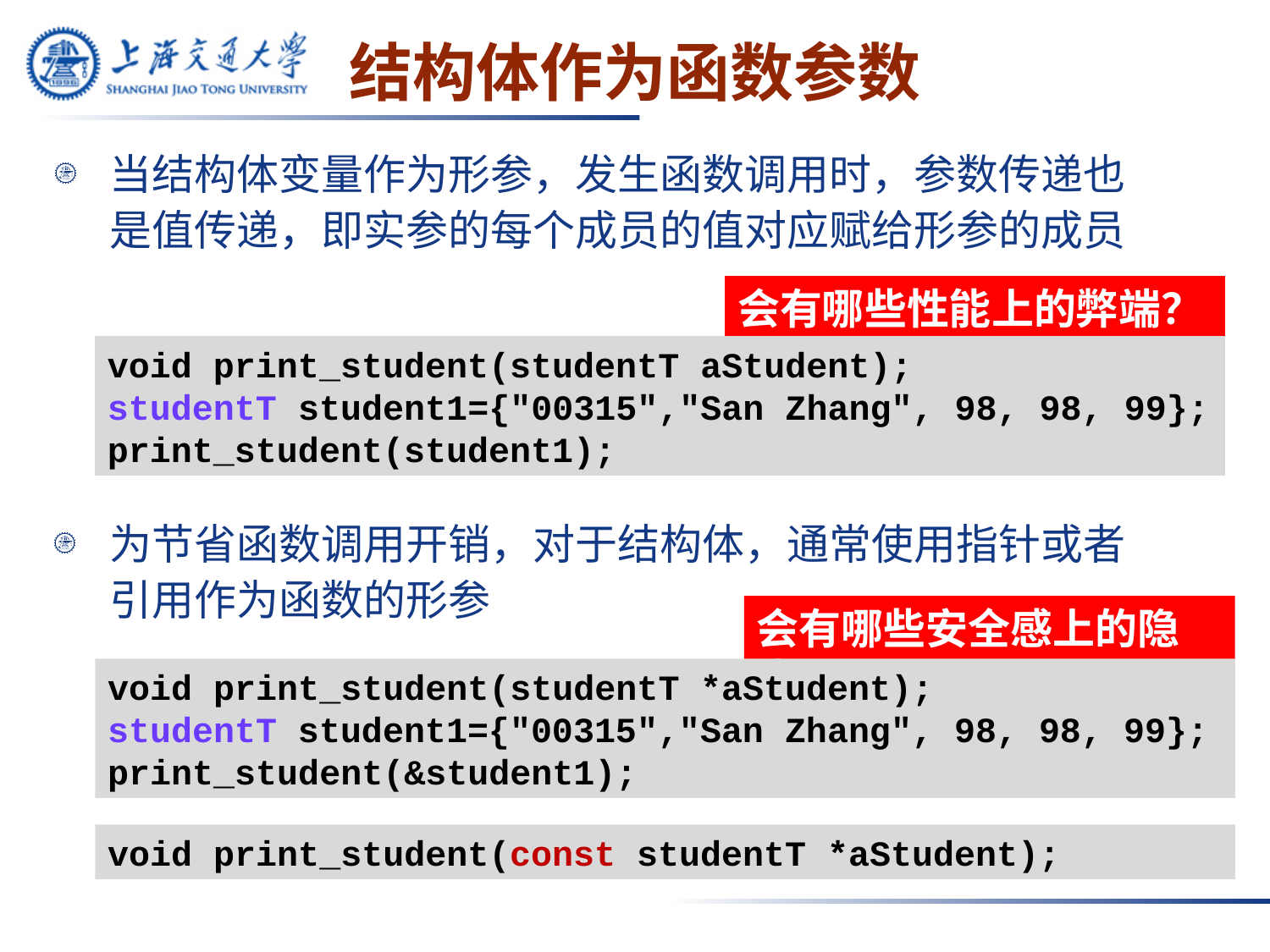

# 结构体作为函数参数
当结构体变量作为形参，发生函数调用时，参数传递也是值传递，即实参的每个成员的值对应赋给形参的成员
会有哪些性能上的弊端？
void print_student(studentT aStudent);
studentT student1={"00315","San Zhang", 98, 98, 99};
print_student(student1);
为节省函数调用开销，对于结构体，通常使用指针或者引用作为函数的形参
会有哪些安全感上的隐患？
void print_student(studentT *aStudent);
studentT student1={"00315","San Zhang", 98, 98, 99};
print_student(&student1);
void print_student(const studentT *aStudent);